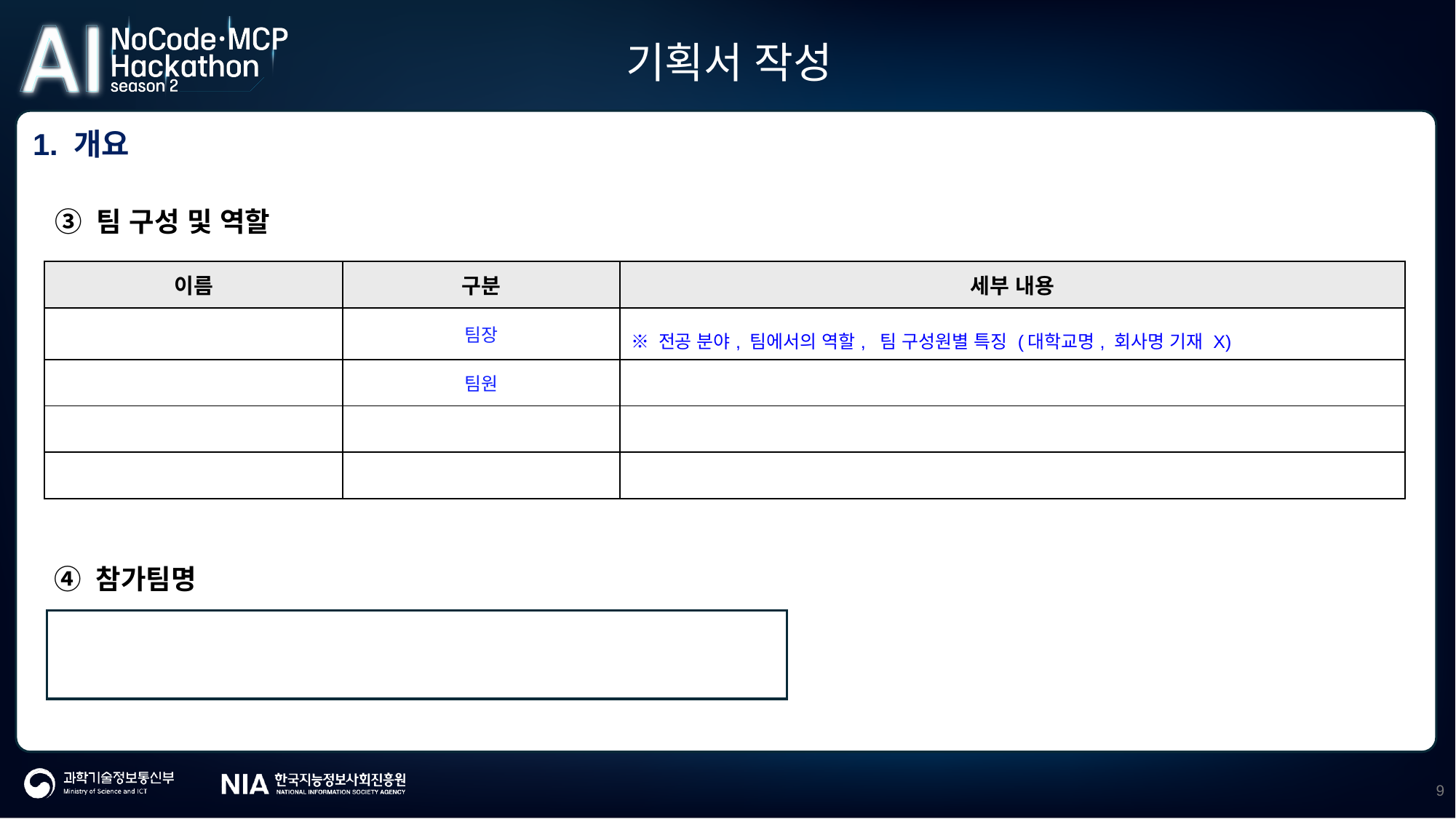

기획서 작성

1. 개요
③ 팀 구성 및 역할
| 이름 | 구분 | 세부 내용 |
| --- | --- | --- |
|  | 팀장 | ※ 전공 분야, 팀에서의 역할, 팀 구성원별 특징 (대학교명, 회사명 기재 X) |
|  | 팀원 |  |
|  |  |  |
|  |  |  |
④ 참가팀명